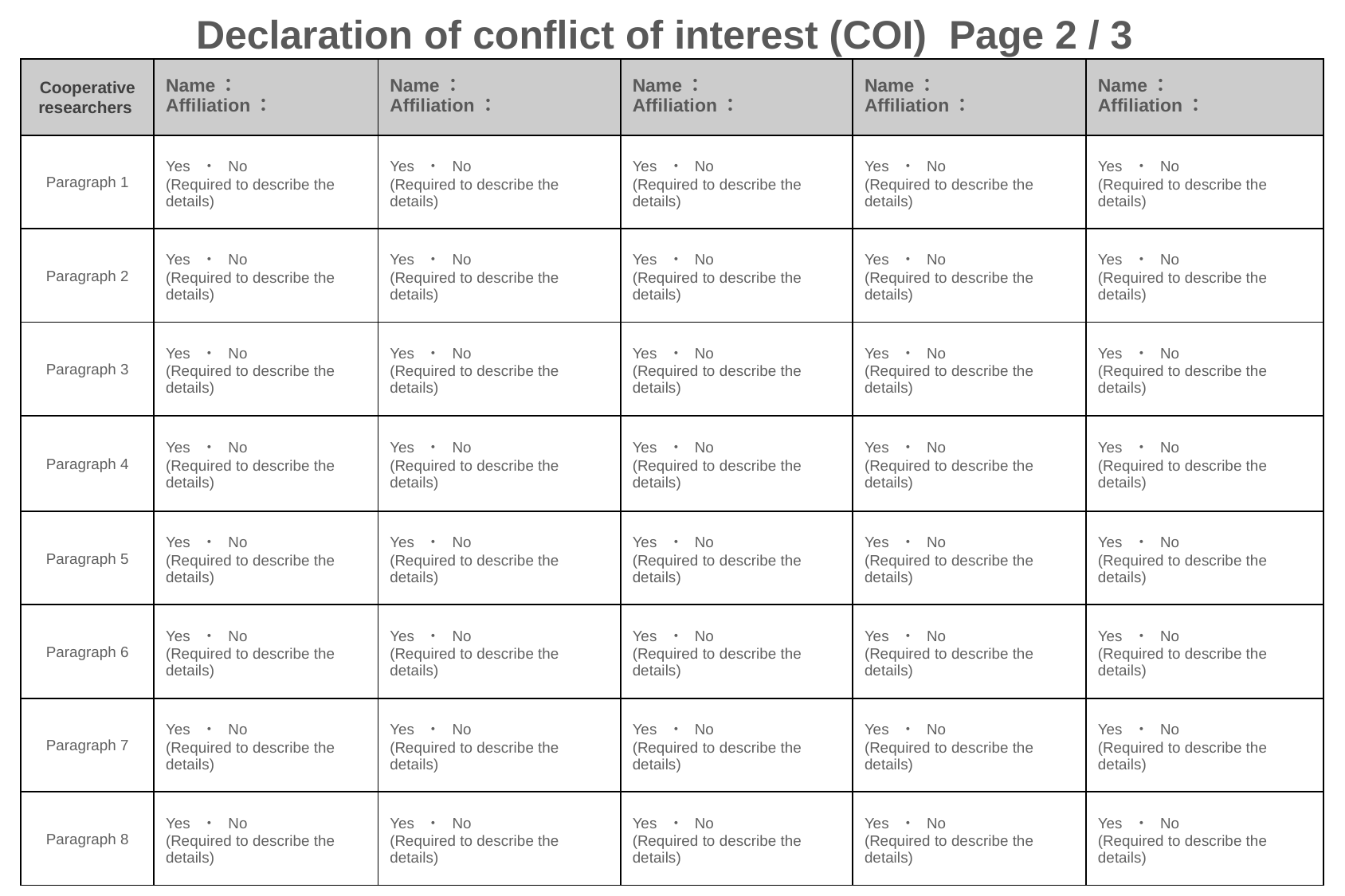

# Declaration of conflict of interest (COI)  Page 2 / 3
| Cooperative researchers | Name： Affiliation： | Name： Affiliation： | Name： Affiliation： | Name： Affiliation： | Name： Affiliation： |
| --- | --- | --- | --- | --- | --- |
| Paragraph 1 | Yes ・ No (Required to describe the details) | Yes ・ No (Required to describe the details) | Yes ・ No (Required to describe the details) | Yes ・ No (Required to describe the details) | Yes ・ No (Required to describe the details) |
| Paragraph 2 | Yes ・ No (Required to describe the details) | Yes ・ No (Required to describe the details) | Yes ・ No (Required to describe the details) | Yes ・ No (Required to describe the details) | Yes ・ No (Required to describe the details) |
| Paragraph 3 | Yes ・ No (Required to describe the details) | Yes ・ No (Required to describe the details) | Yes ・ No (Required to describe the details) | Yes ・ No (Required to describe the details) | Yes ・ No (Required to describe the details) |
| Paragraph 4 | Yes ・ No (Required to describe the details) | Yes ・ No (Required to describe the details) | Yes ・ No (Required to describe the details) | Yes ・ No (Required to describe the details) | Yes ・ No (Required to describe the details) |
| Paragraph 5 | Yes ・ No (Required to describe the details) | Yes ・ No (Required to describe the details) | Yes ・ No (Required to describe the details) | Yes ・ No (Required to describe the details) | Yes ・ No (Required to describe the details) |
| Paragraph 6 | Yes ・ No (Required to describe the details) | Yes ・ No (Required to describe the details) | Yes ・ No (Required to describe the details) | Yes ・ No (Required to describe the details) | Yes ・ No (Required to describe the details) |
| Paragraph 7 | Yes ・ No (Required to describe the details) | Yes ・ No (Required to describe the details) | Yes ・ No (Required to describe the details) | Yes ・ No (Required to describe the details) | Yes ・ No (Required to describe the details) |
| Paragraph 8 | Yes ・ No (Required to describe the details) | Yes ・ No (Required to describe the details) | Yes ・ No (Required to describe the details) | Yes ・ No (Required to describe the details) | Yes ・ No (Required to describe the details) |